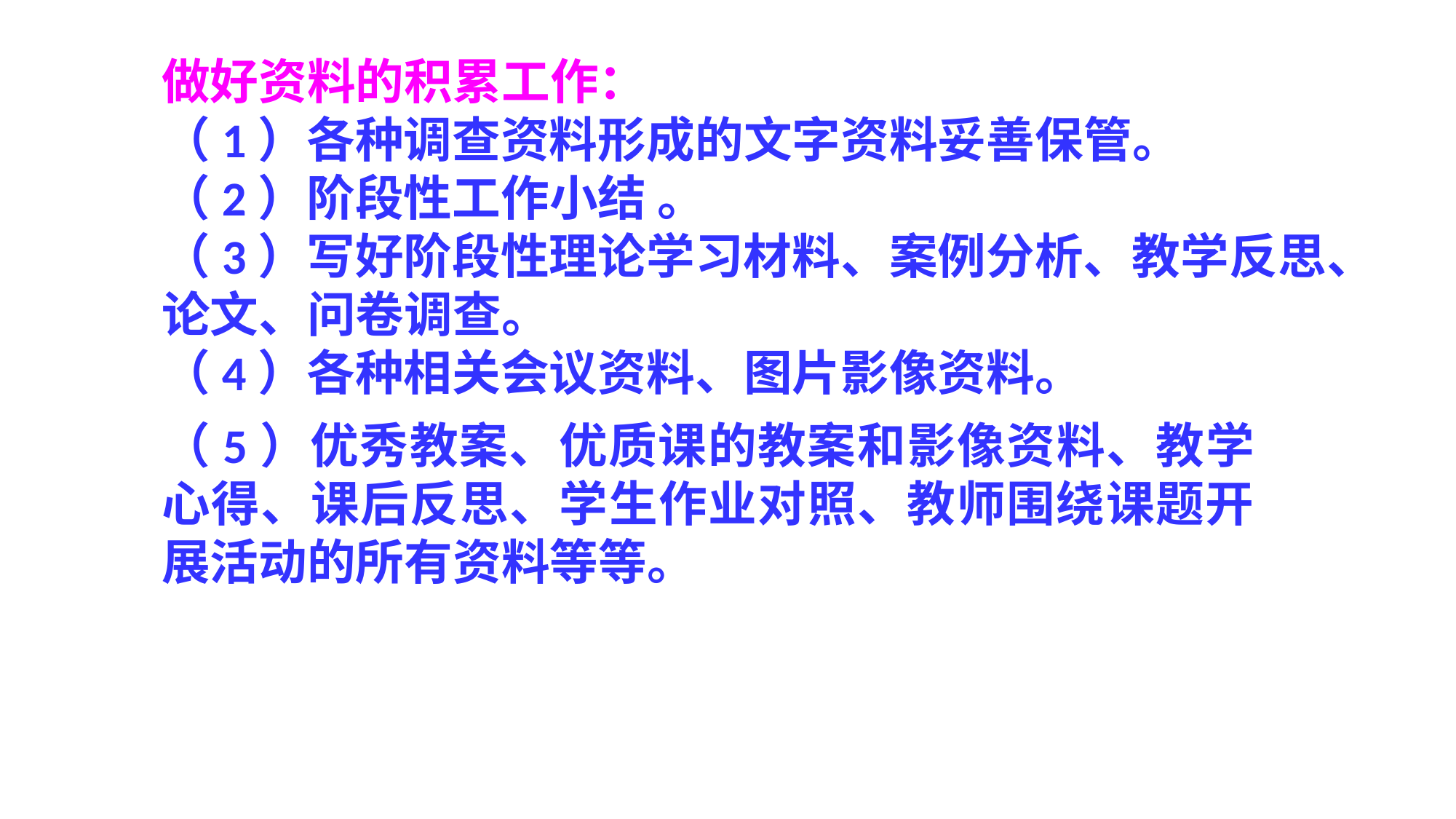

做好资料的积累工作：
（1）各种调查资料形成的文字资料妥善保管。
（2）阶段性工作小结 。
（3）写好阶段性理论学习材料、案例分析、教学反思、论文、问卷调查。
（4）各种相关会议资料、图片影像资料。
（5）优秀教案、优质课的教案和影像资料、教学心得、课后反思、学生作业对照、教师围绕课题开展活动的所有资料等等。